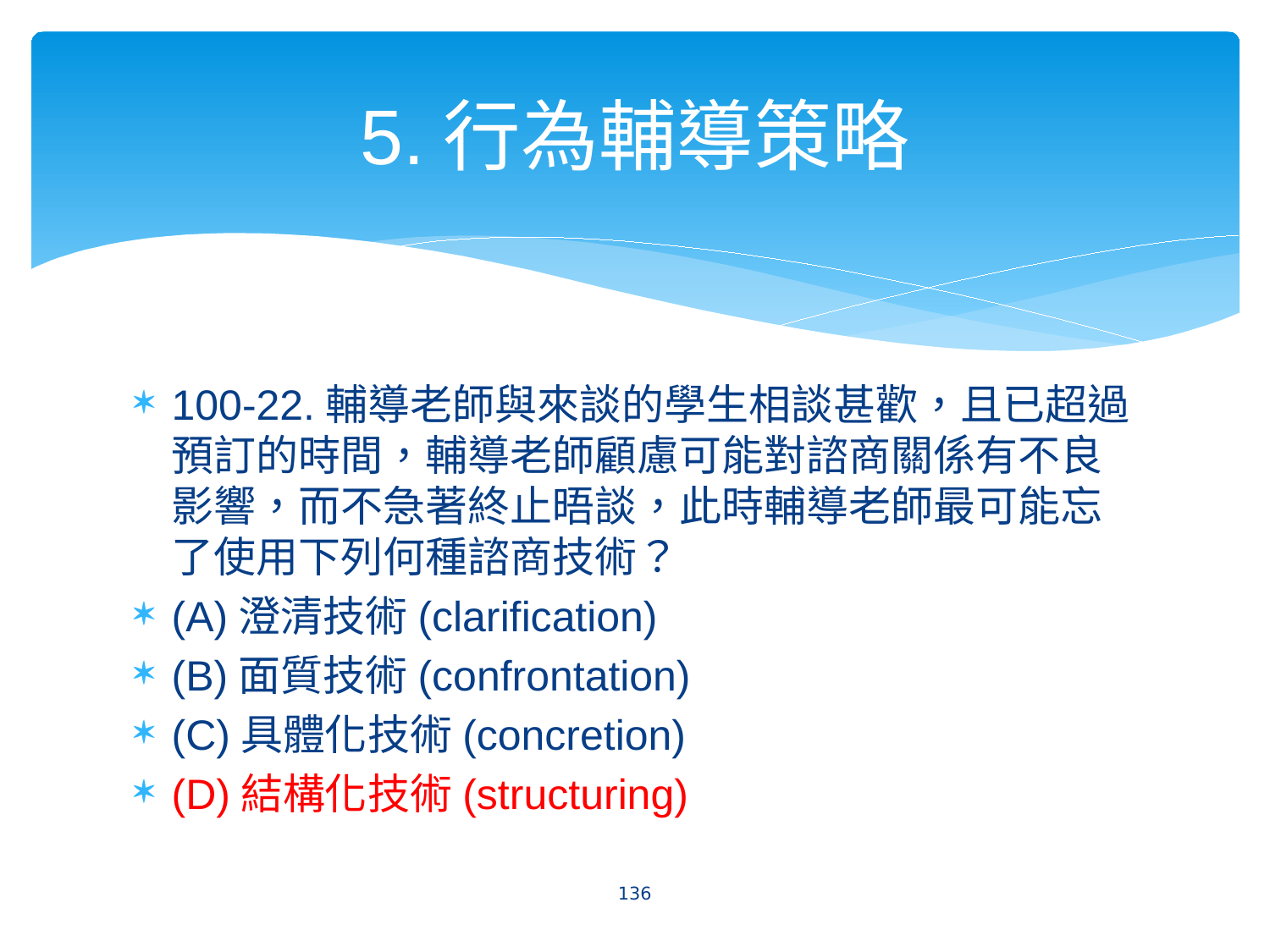

100-22.輔導老師與來談的學生相談甚歡，且已超過預訂的時間，輔導老師顧慮可能對諮商關係有不良影響，而不急著終止晤談，此時輔導老師最可能忘了使用下列何種諮商技術？
(A)澄清技術(clarification)
(B)面質技術(confrontation)
(C)具體化技術(concretion)
(D)結構化技術(structuring)

5.行為輔導策略
136